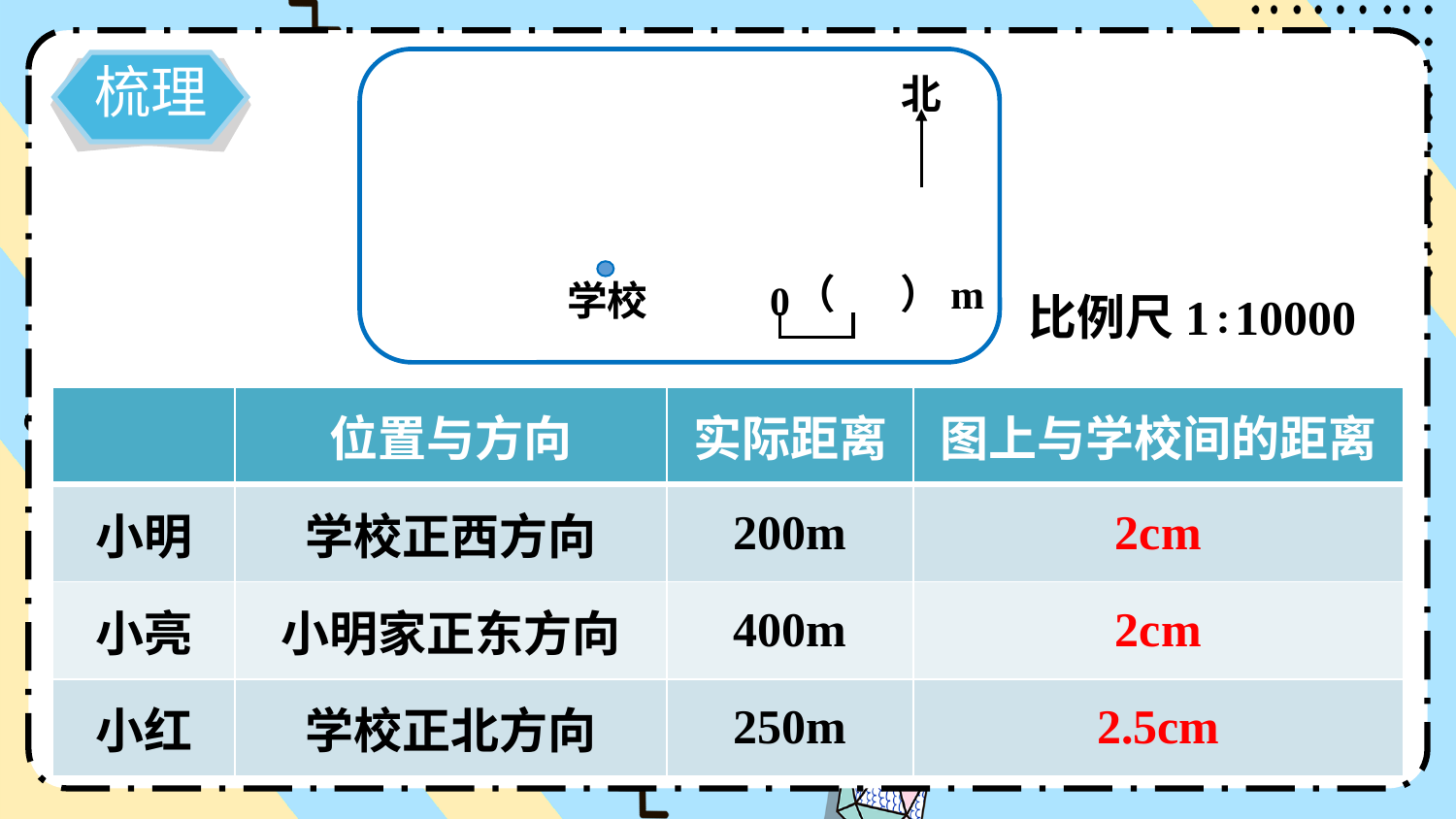

梳理

北

（       ）m
学校
0
比例尺1∶10000
|  | 位置与方向 | 实际距离 | 图上与学校间的距离 |
| --- | --- | --- | --- |
| 小明 | 学校正西方向 | 200m | 2cm |
| 小亮 | 小明家正东方向 | 400m | 2cm |
| 小红 | 学校正北方向 | 250m | 2.5cm |